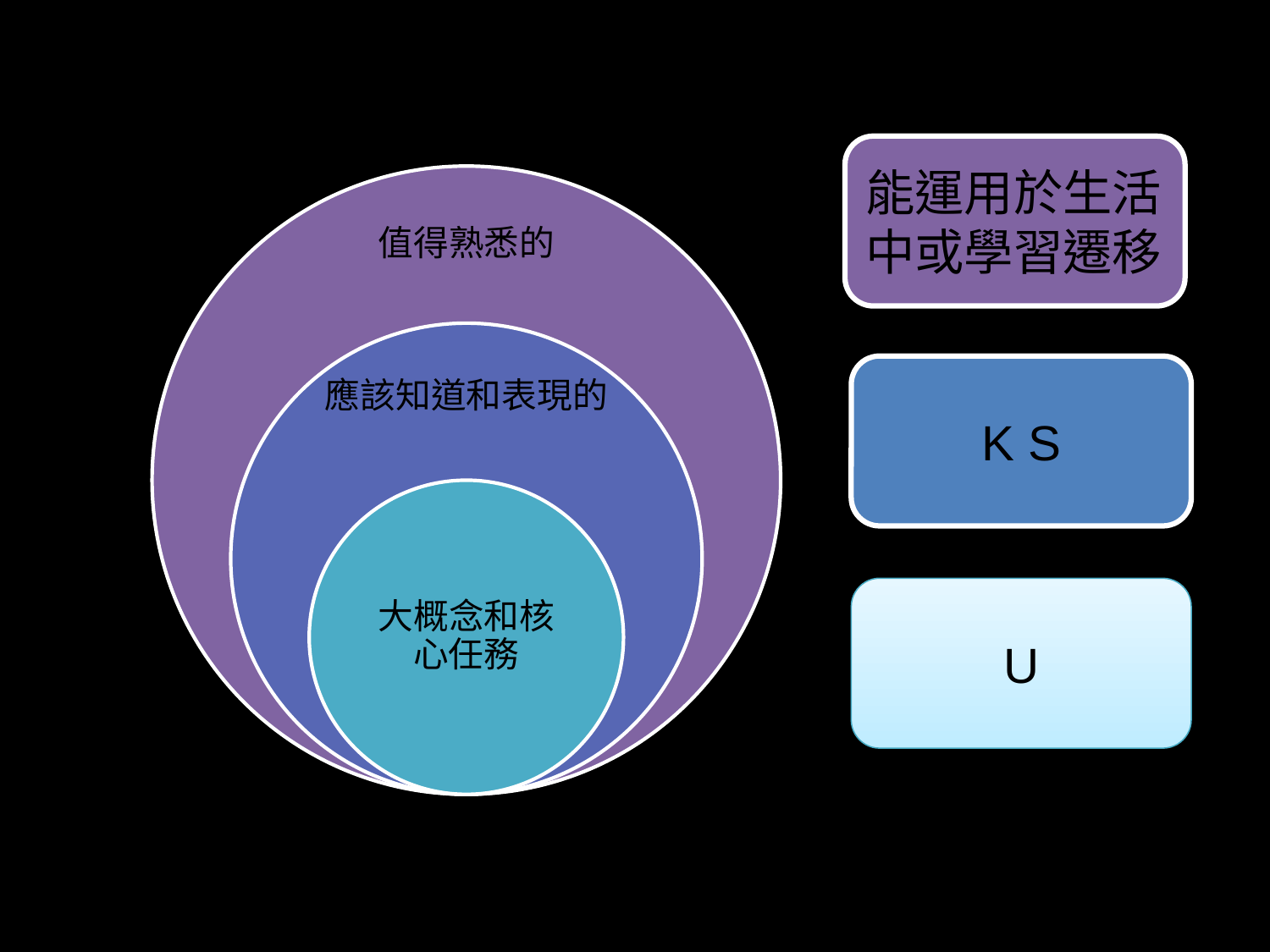

能運用於生活中或學習遷移
值得熟悉的
應該知道和表現的
大概念和核心任務
K S
U